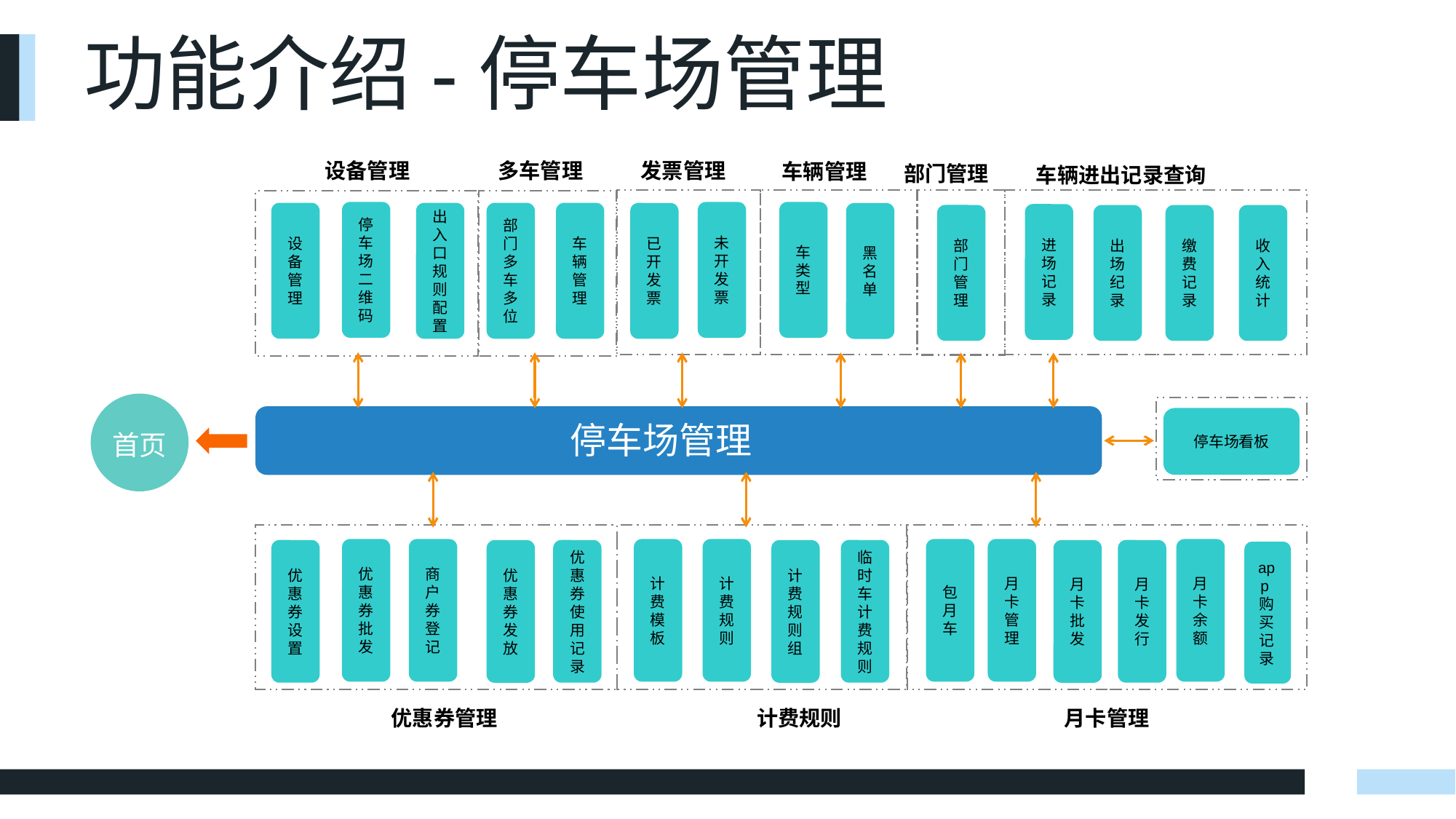

功能介绍-停车场管理
车辆管理
多车管理
发票管理
设备管理
部门管理
车辆进出记录查询

停车场二维码
未开发票
车类型
设备管理
出入口规则配置
部门多车多位
车辆管理
已开发票
黑名单
进场记录
部门管理
出场纪录
缴费记录
收入统计

停车场看板
停车场管理

首页

优惠券批发
商户券登记
计费模板
计费规则
包月车
月卡管理
月卡余额
优惠券设置
优惠券使用记录
临时车计费规则
月卡发行
优惠券发放
计费规则组
月卡批发
app购买记录
优惠券管理
计费规则
月卡管理